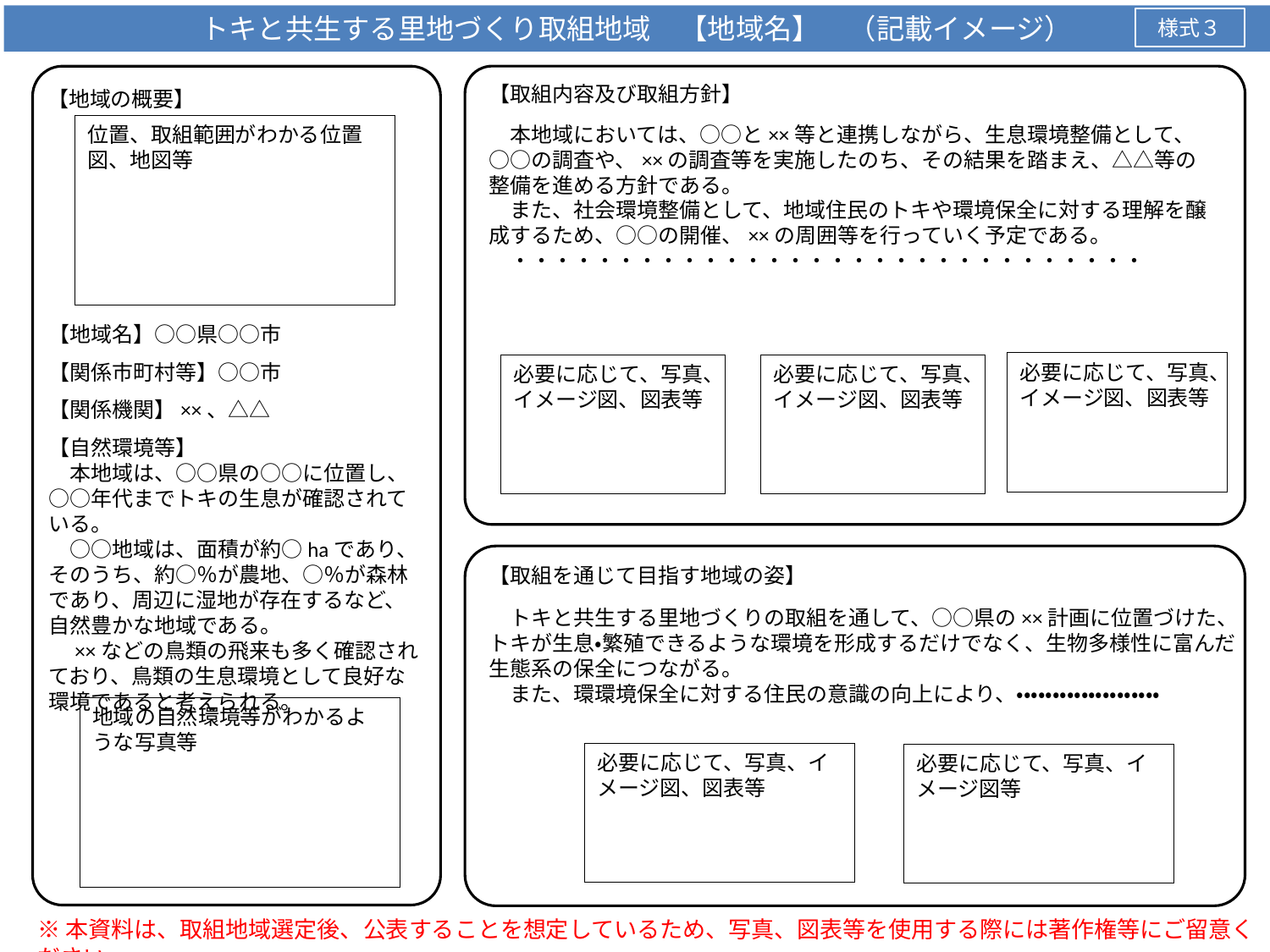

トキと共生する里地づくり取組地域　【地域名】　（記載イメージ）
様式３

【取組内容及び取組方針】

　本地域においては、○○と××等と連携しながら、生息環境整備として、○○の調査や、××の調査等を実施したのち、その結果を踏まえ、△△等の整備を進める方針である。
　また、社会環境整備として、地域住民のトキや環境保全に対する理解を醸成するため、○○の開催、××の周囲等を行っていく予定である。
　・・・・・・・・・・・・・・・・・・・・・・・・・・・・・・

【地域の概要】
位置、取組範囲がわかる位置図、地図等

【地域名】○○県○○市

【関係市町村等】○○市

【関係機関】××、△△

【自然環境等】
　本地域は、○○県の○○に位置し、○○年代までトキの生息が確認されている。
　○○地域は、面積が約○haであり、そのうち、約○％が農地、○％が森林であり、周辺に湿地が存在するなど、自然豊かな地域である。
　××などの鳥類の飛来も多く確認されており、鳥類の生息環境として良好な環境であると考えられる。

必要に応じて、写真、イメージ図、図表等

必要に応じて、写真、イメージ図、図表等

必要に応じて、写真、イメージ図、図表等

【取組を通じて目指す地域の姿】

　トキと共生する里地づくりの取組を通して、○○県の××計画に位置づけた、トキが生息・繁殖できるような環境を形成するだけでなく、生物多様性に富んだ生態系の保全につながる。
　また、環環境保全に対する住民の意識の向上により、・・・・・・・・・・・・・・・・・・・・

地域の自然環境等がわかるような写真等

必要に応じて、写真、イメージ図、図表等

必要に応じて、写真、イメージ図等

※本資料は、取組地域選定後、公表することを想定しているため、写真、図表等を使用する際には著作権等にご留意ください。